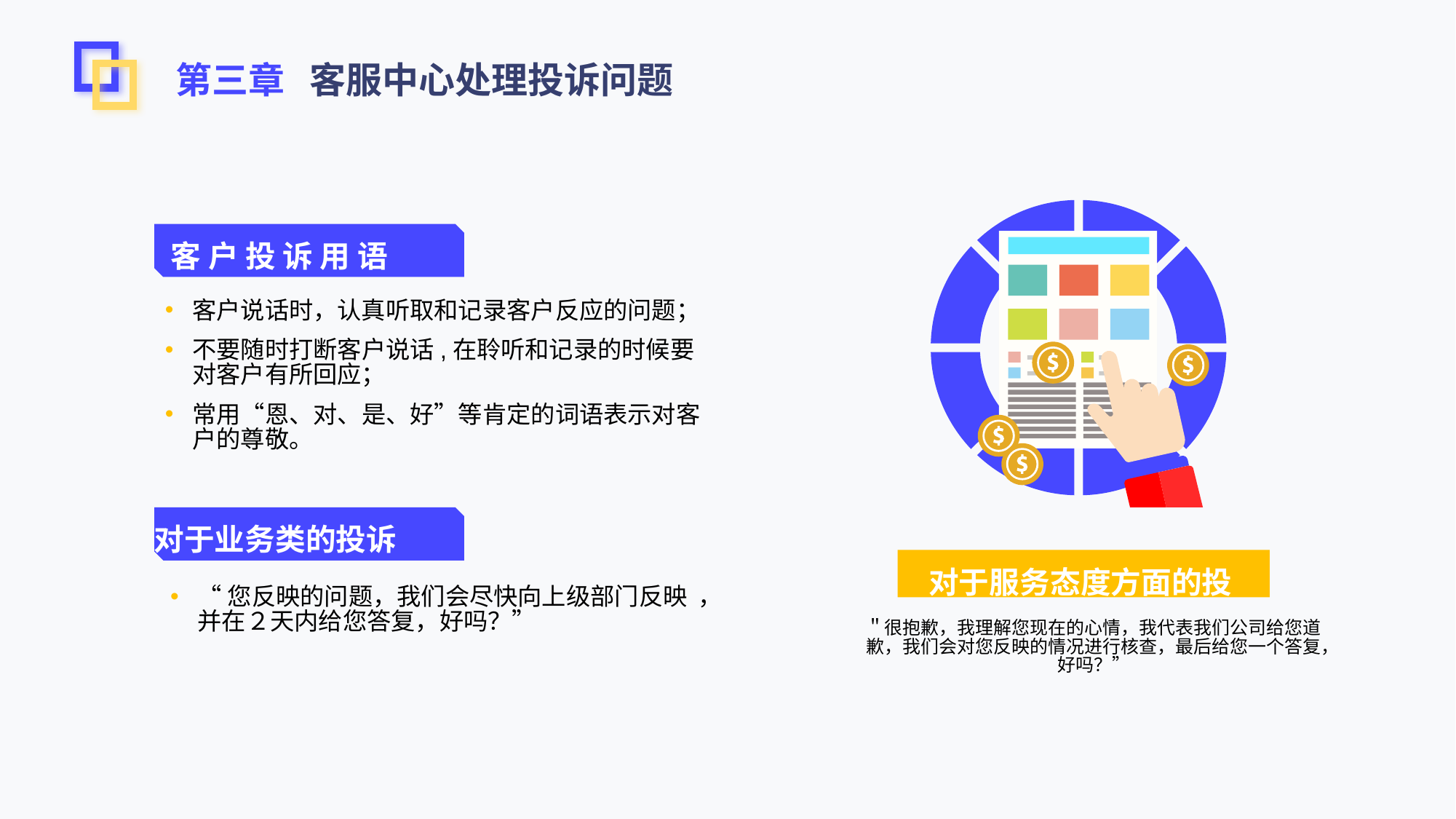

第三章   客服中心处理投诉问题

 客 户 投 诉 用 语

客户说话时，认真听取和记录客户反应的问题；
不要随时打断客户说话,在聆听和记录的时候要对客户有所回应；
常用“恩、对、是、好”等肯定的词语表示对客户的尊敬。
对于业务类的投诉

对于服务态度方面的投诉

“您反映的问题，我们会尽快向上级部门反映  ，并在２天内给您答复，好吗？”
＂很抱歉，我理解您现在的心情，我代表我们公司给您道歉，我们会对您反映的情况进行核查，最后给您一个答复，好吗？”